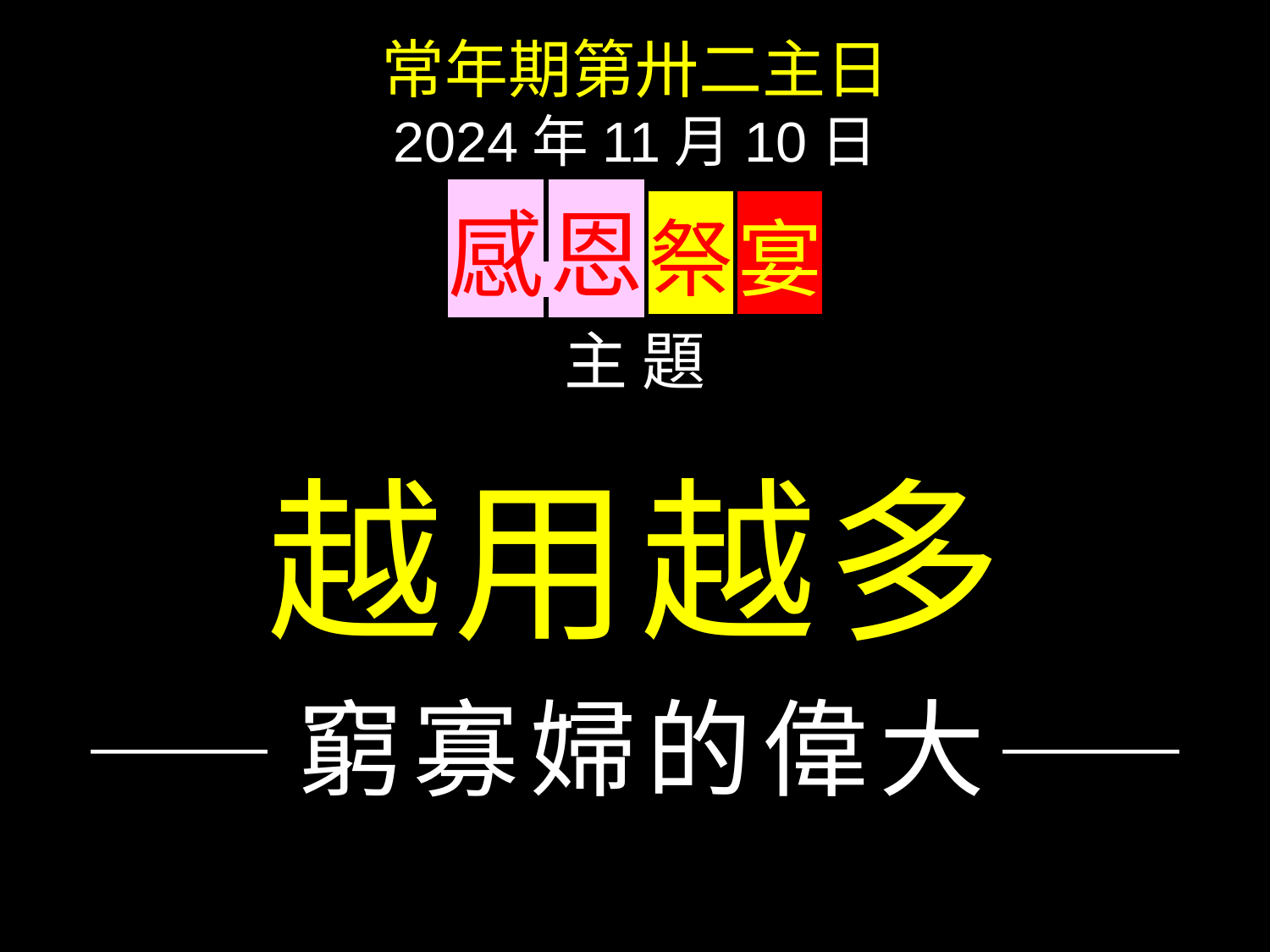

常年期第卅二主日
2024年11月10日
感 恩 祭 宴

主 題

越用越多
——窮寡婦的偉大——